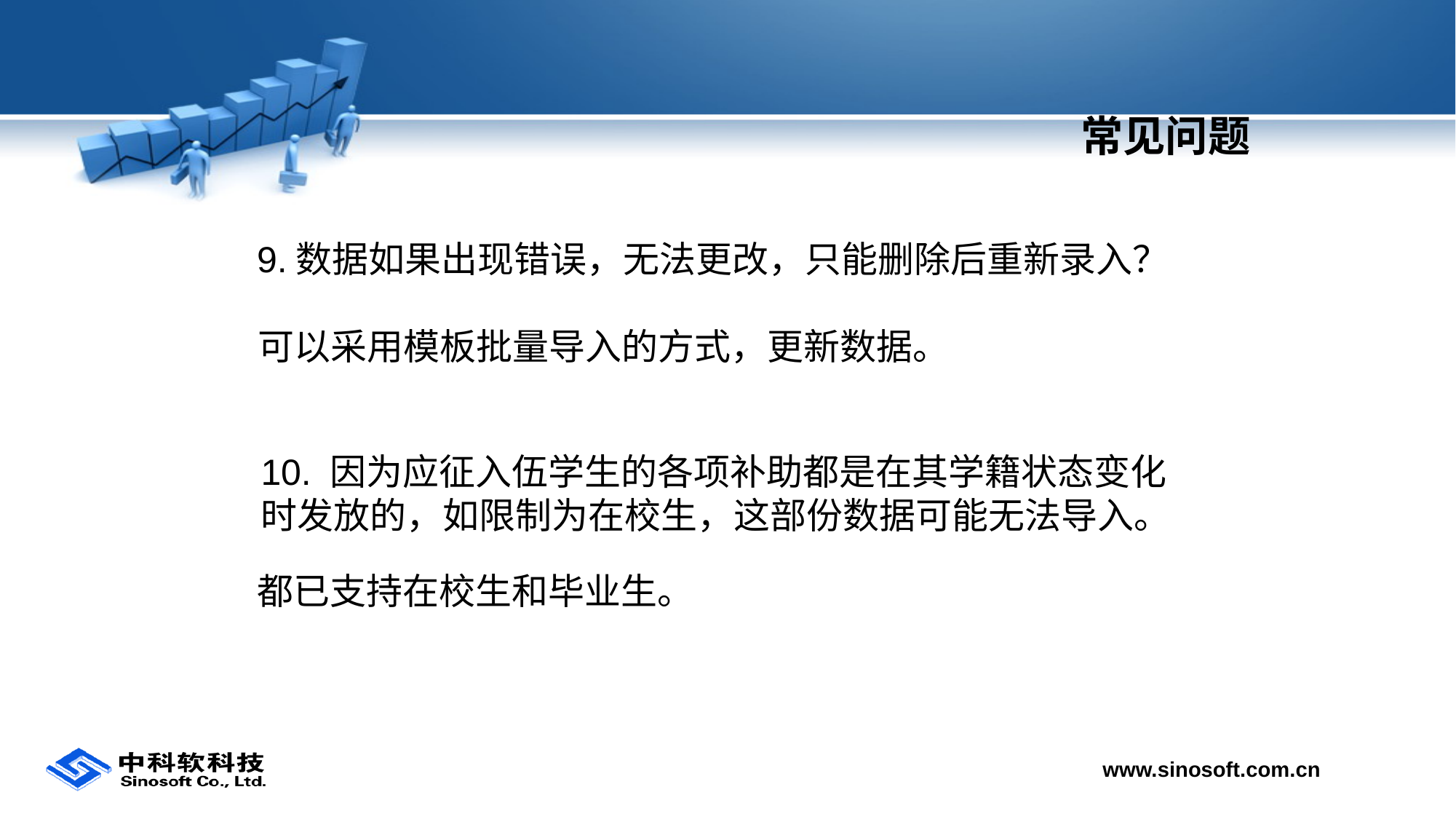

# 常见问题
9.数据如果出现错误，无法更改，只能删除后重新录入？
可以采用模板批量导入的方式，更新数据。
10. 因为应征入伍学生的各项补助都是在其学籍状态变化时发放的，如限制为在校生，这部份数据可能无法导入。
都已支持在校生和毕业生。